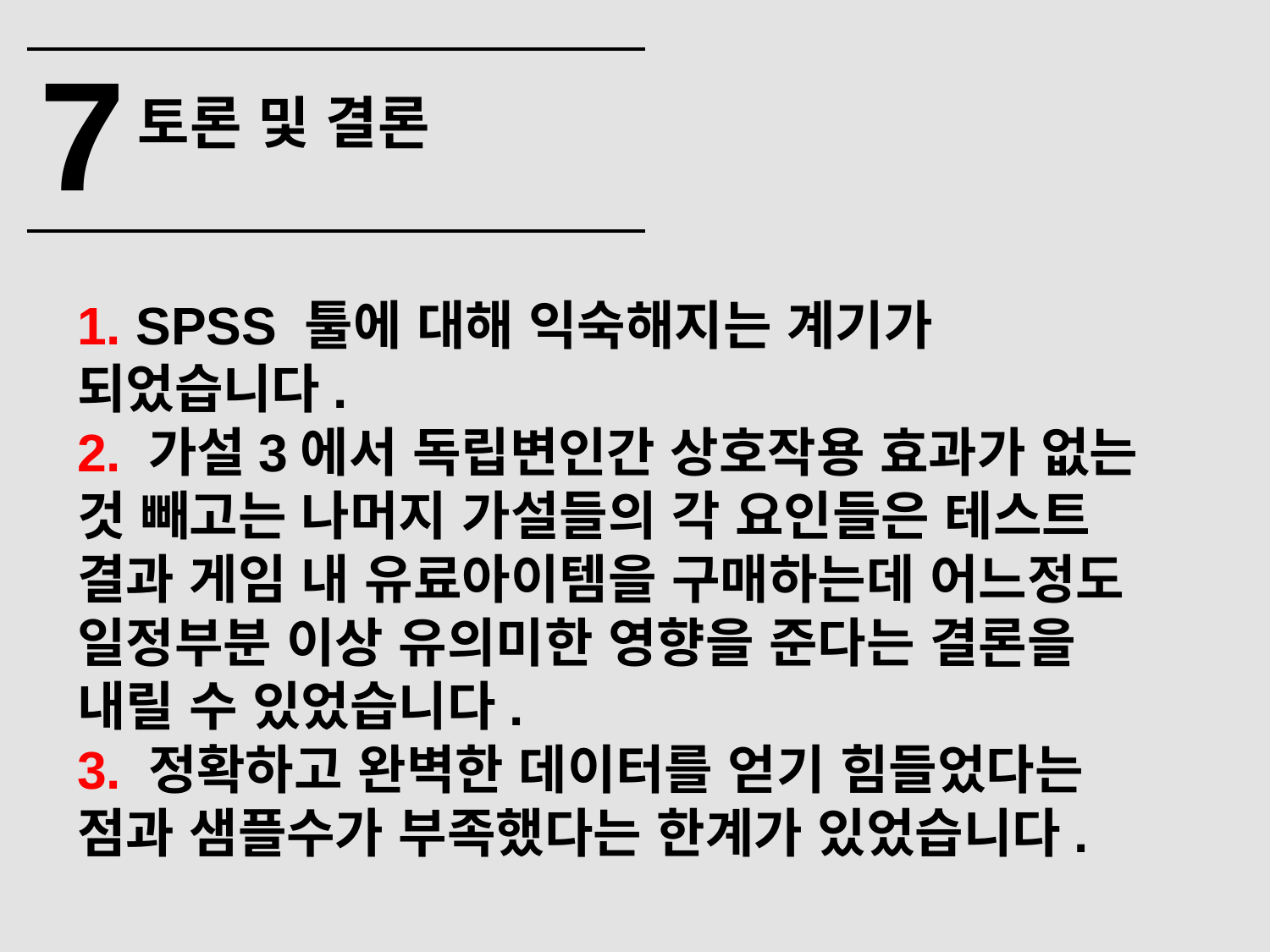

7
토론 및 결론
1. SPSS 툴에 대해 익숙해지는 계기가 되었습니다.
2. 가설3에서 독립변인간 상호작용 효과가 없는 것 빼고는 나머지 가설들의 각 요인들은 테스트 결과 게임 내 유료아이템을 구매하는데 어느정도 일정부분 이상 유의미한 영향을 준다는 결론을 내릴 수 있었습니다.
3. 정확하고 완벽한 데이터를 얻기 힘들었다는 점과 샘플수가 부족했다는 한계가 있었습니다.